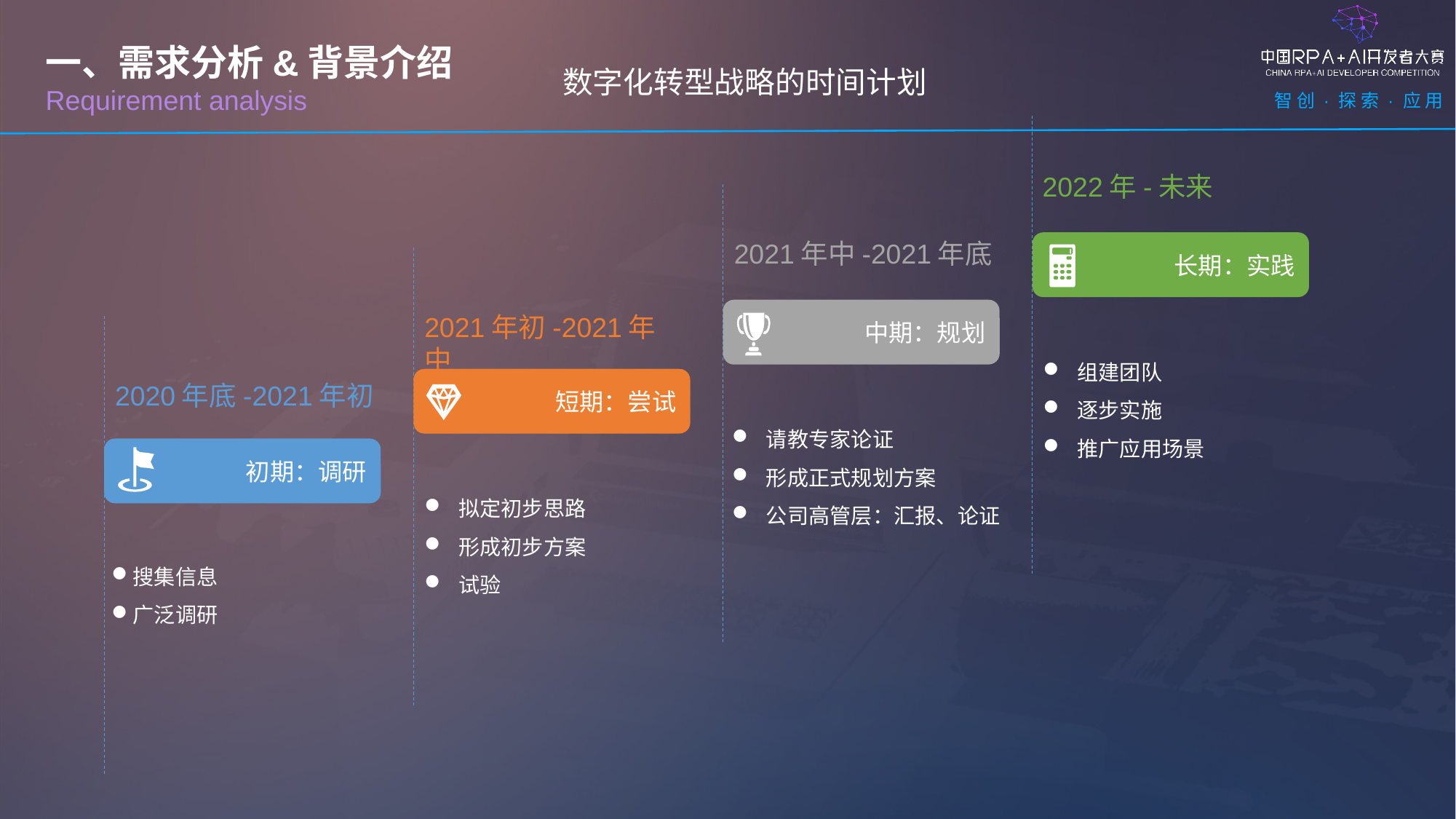

一、需求分析&背景介绍
Requirement analysis
数字化转型战略的时间计划
2022年-未来
2021年中-2021年底
长期：实践

中期：规划

2021年初-2021年中
组建团队
逐步实施
推广应用场景
短期：尝试

2020年底-2021年初
请教专家论证
形成正式规划方案
公司高管层：汇报、论证
初期：调研

拟定初步思路
形成初步方案
试验
搜集信息
广泛调研